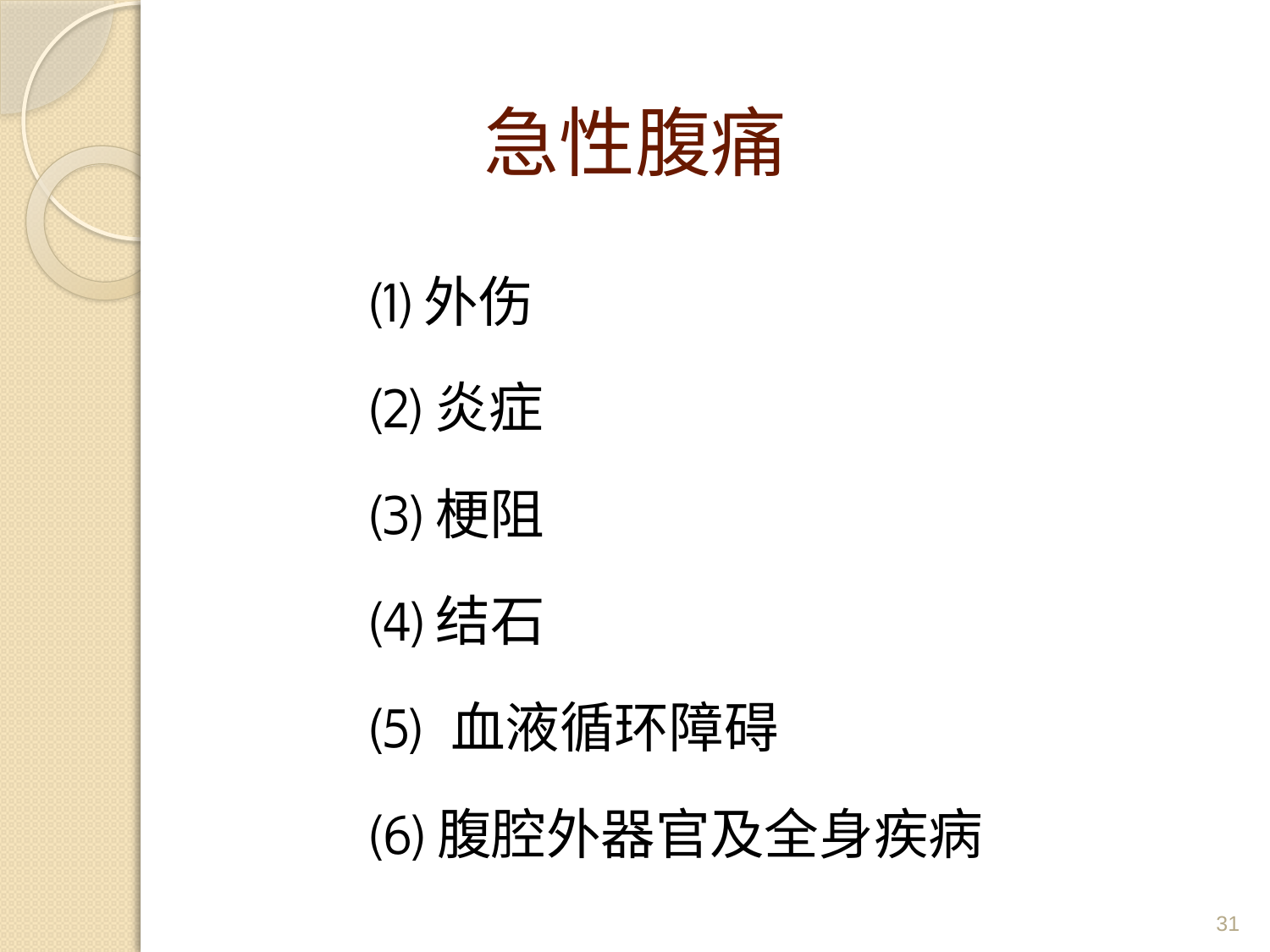

# 急性腹痛
(1)外伤
(2)炎症
(3)梗阻
(4)结石
(5) 血液循环障碍
(6)腹腔外器官及全身疾病

31